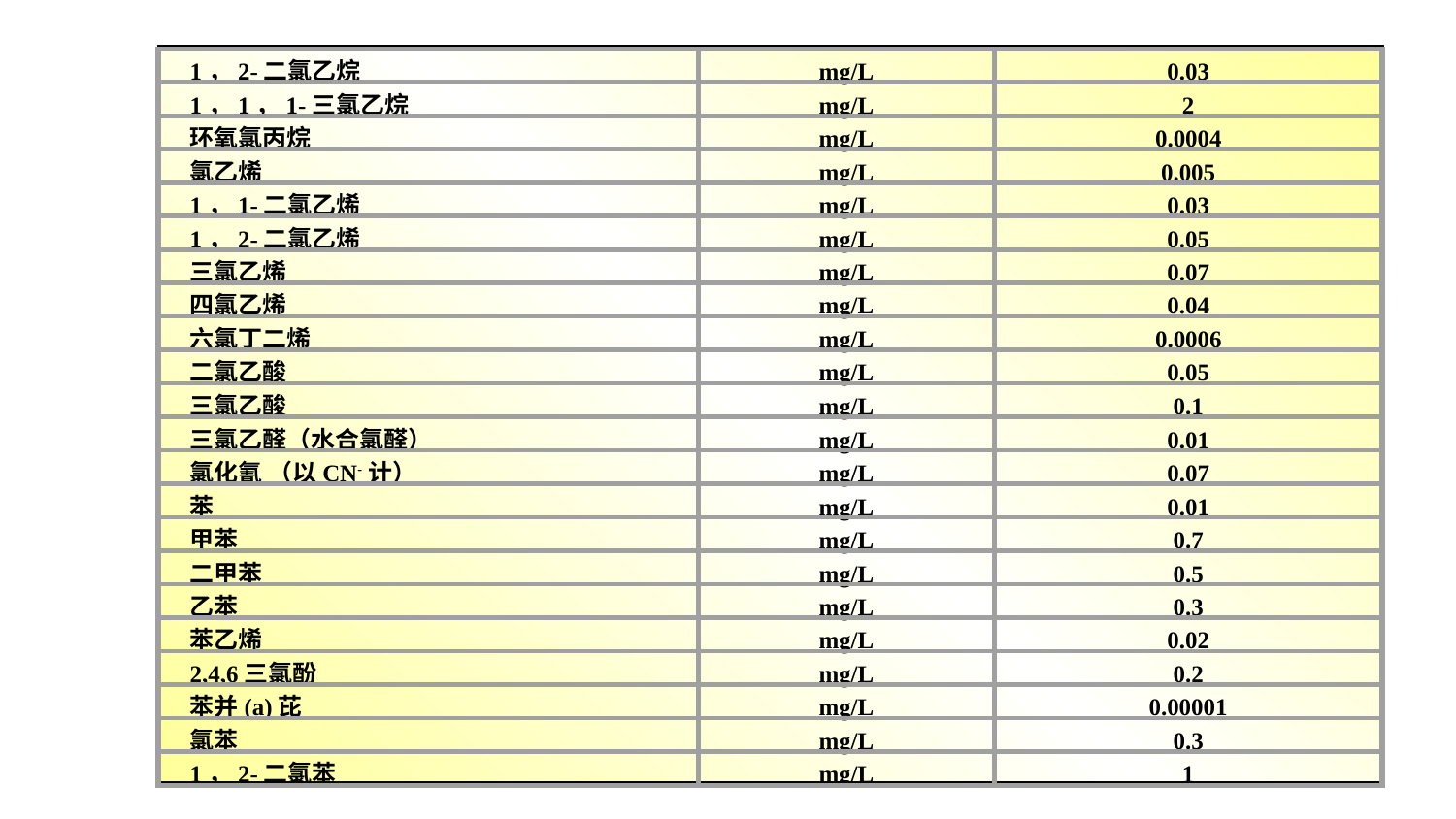

1，2-二氯乙烷

mg/L

0.03

1，1，1-三氯乙烷

mg/L

2

环氧氯丙烷

mg/L

0.0004

氯乙烯

mg/L

0.005

1，1-二氯乙烯

mg/L

0.03

1，2-二氯乙烯

mg/L

0.05

三氯乙烯

mg/L

0.07

四氯乙烯

mg/L

0.04

六氯丁二烯

mg/L

0.0006

二氯乙酸

mg/L

0.05

三氯乙酸

mg/L

0.1

三氯乙醛（水合氯醛）

mg/L

0.01

氯化氰 （以CN-计）

mg/L

0.07

苯

mg/L

0.01

甲苯

mg/L

0.7

二甲苯

mg/L

0.5

乙苯

mg/L

0.3

苯乙烯

mg/L

0.02

2,4,6三氯酚

mg/L

0.2

苯并(a)芘

mg/L

0.00001

氯苯

mg/L

0.3

1，2-二氯苯

mg/L

1